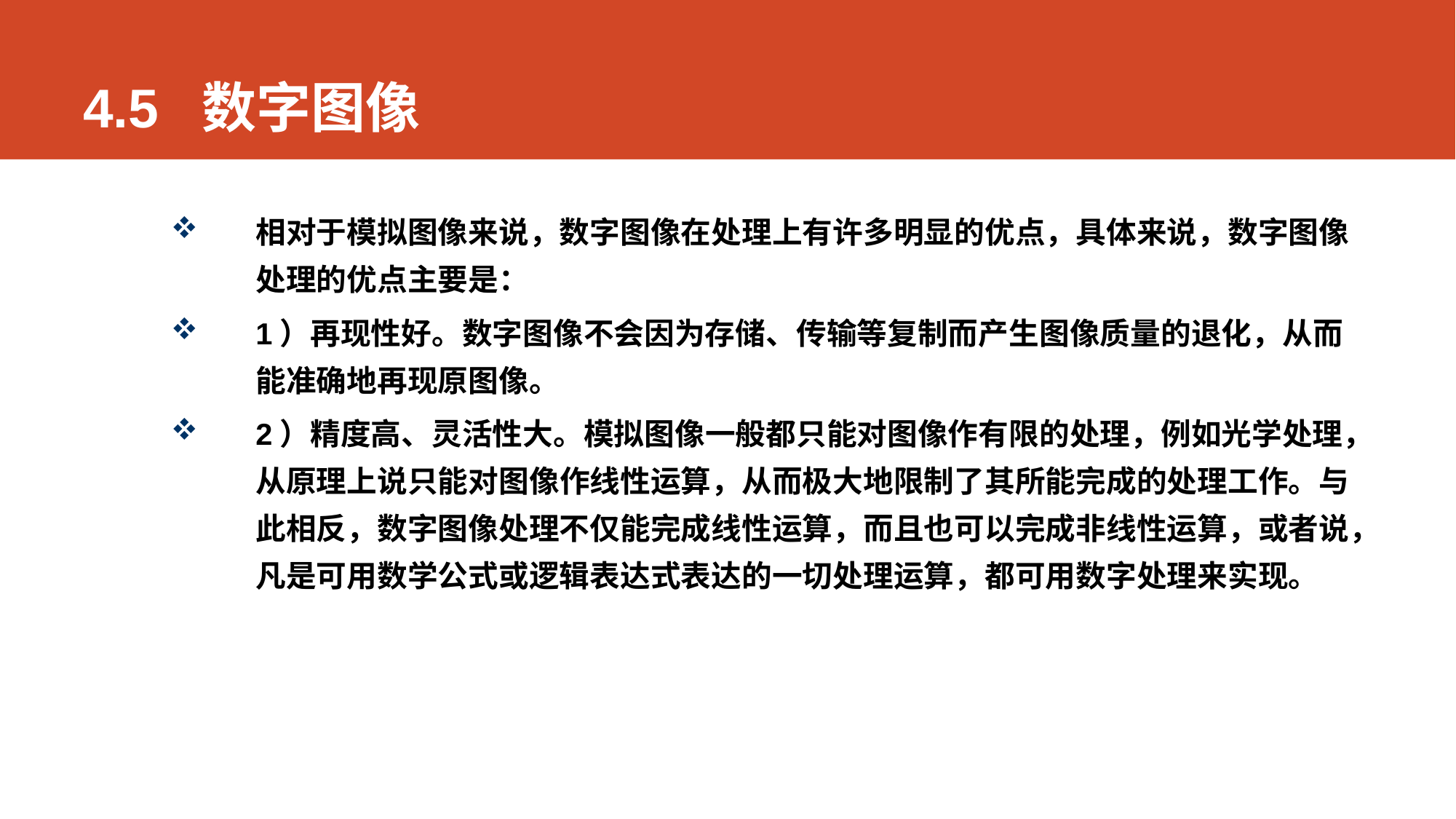

# 4.5  数字图像
相对于模拟图像来说，数字图像在处理上有许多明显的优点，具体来说，数字图像处理的优点主要是：
1）再现性好。数字图像不会因为存储、传输等复制而产生图像质量的退化，从而能准确地再现原图像。
2）精度高、灵活性大。模拟图像一般都只能对图像作有限的处理，例如光学处理，从原理上说只能对图像作线性运算，从而极大地限制了其所能完成的处理工作。与此相反，数字图像处理不仅能完成线性运算，而且也可以完成非线性运算，或者说，凡是可用数学公式或逻辑表达式表达的一切处理运算，都可用数字处理来实现。